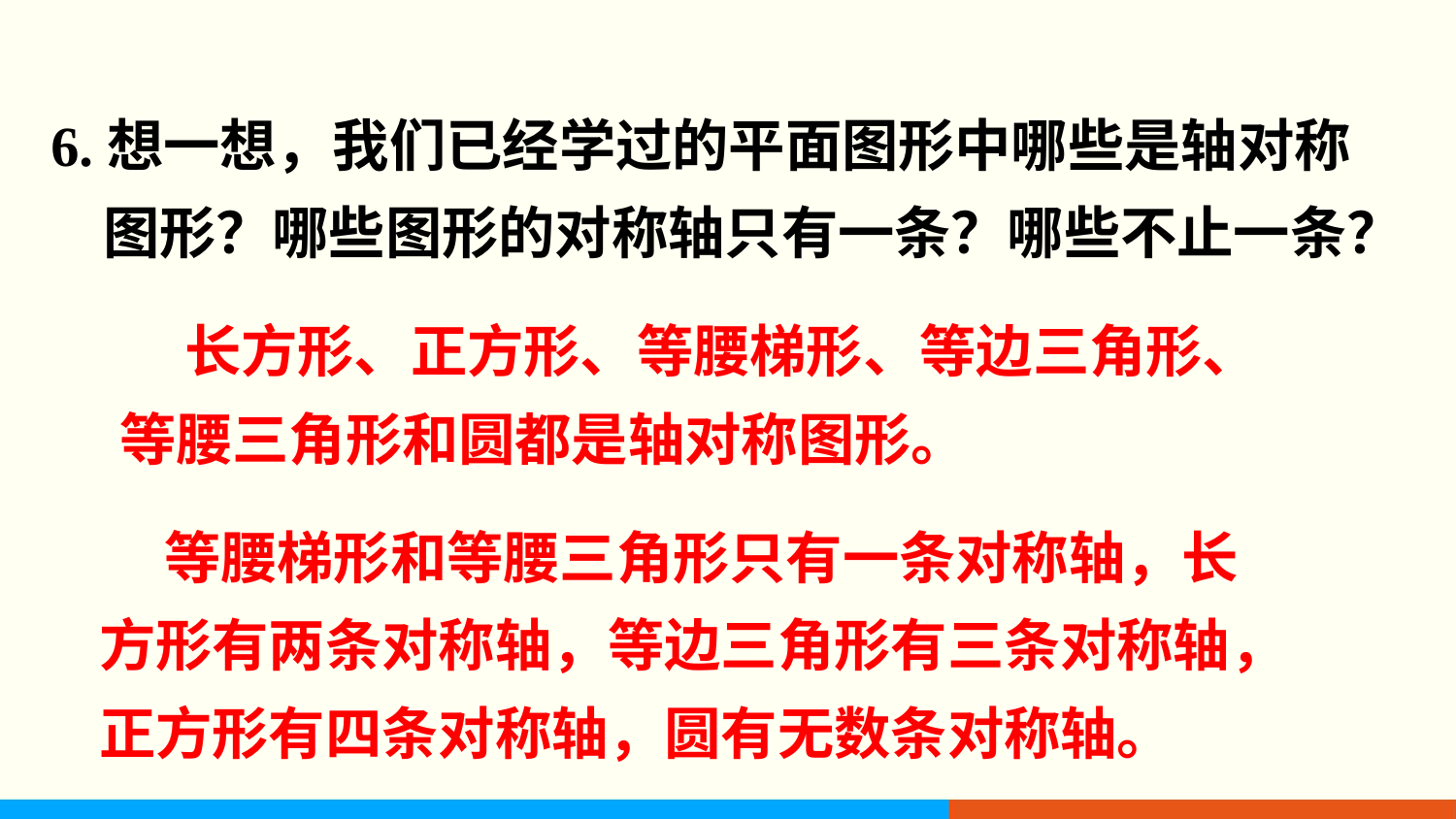

6.想一想，我们已经学过的平面图形中哪些是轴对称
   图形？哪些图形的对称轴只有一条？哪些不止一条？

    长方形、正方形、等腰梯形、等边三角形、等腰三角形和圆都是轴对称图形。
    等腰梯形和等腰三角形只有一条对称轴，长方形有两条对称轴，等边三角形有三条对称轴，正方形有四条对称轴，圆有无数条对称轴。